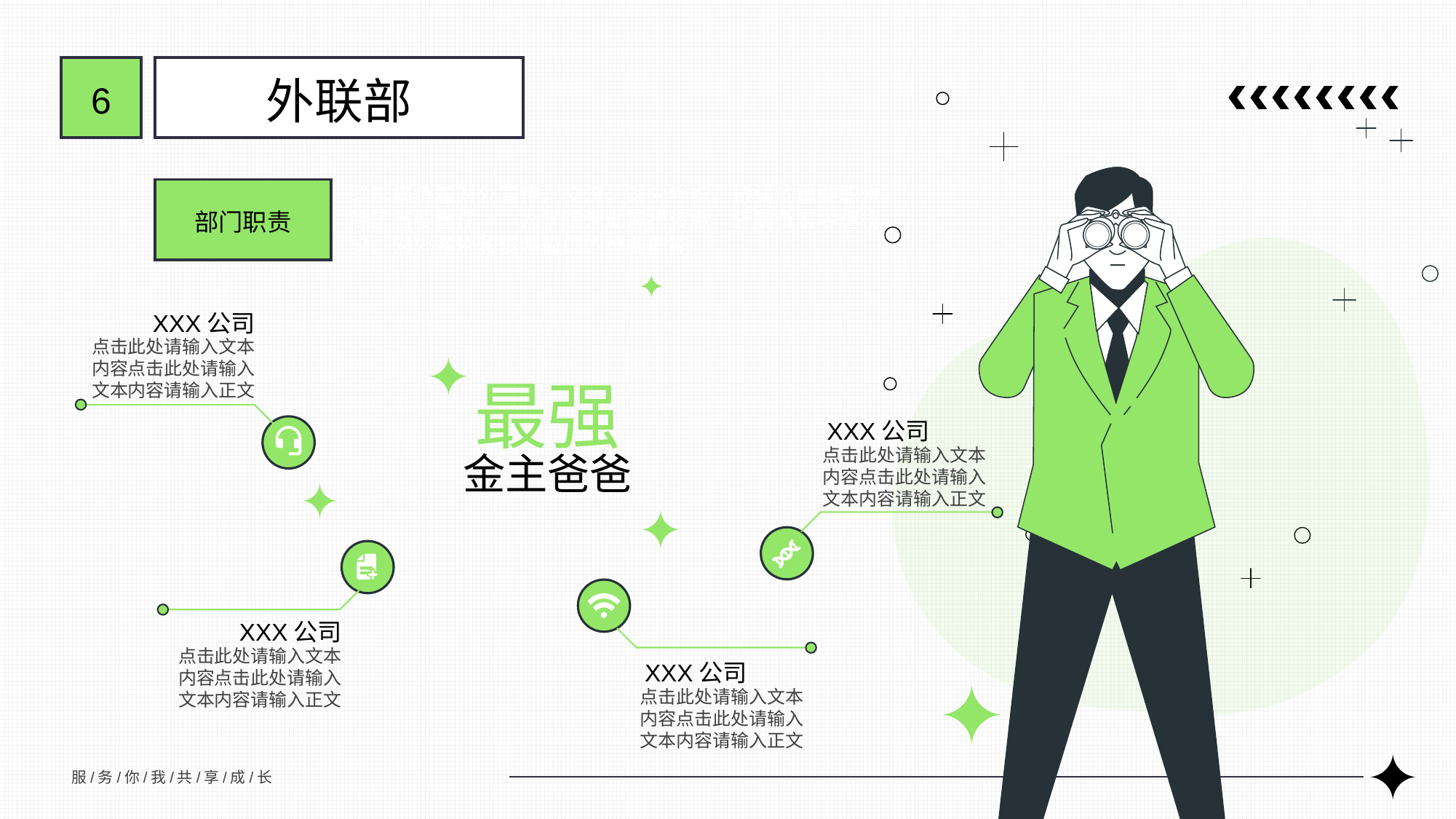

6
外联部

部门职责
联部肩负着对外宣传、交流，对内组织、协调的重要职责。除了首要重任——为学院活动筹措资金，还肩负着中枢桥梁、对外名片和资源窗口的重要职能。

XXX公司
点击此处请输入文本内容点击此处请输入文本内容请输入正文

最强
金主爸爸

XXX公司

点击此处请输入文本内容点击此处请输入文本内容请输入正文

XXX公司

点击此处请输入文本内容点击此处请输入文本内容请输入正文
XXX公司
点击此处请输入文本内容点击此处请输入文本内容请输入正文